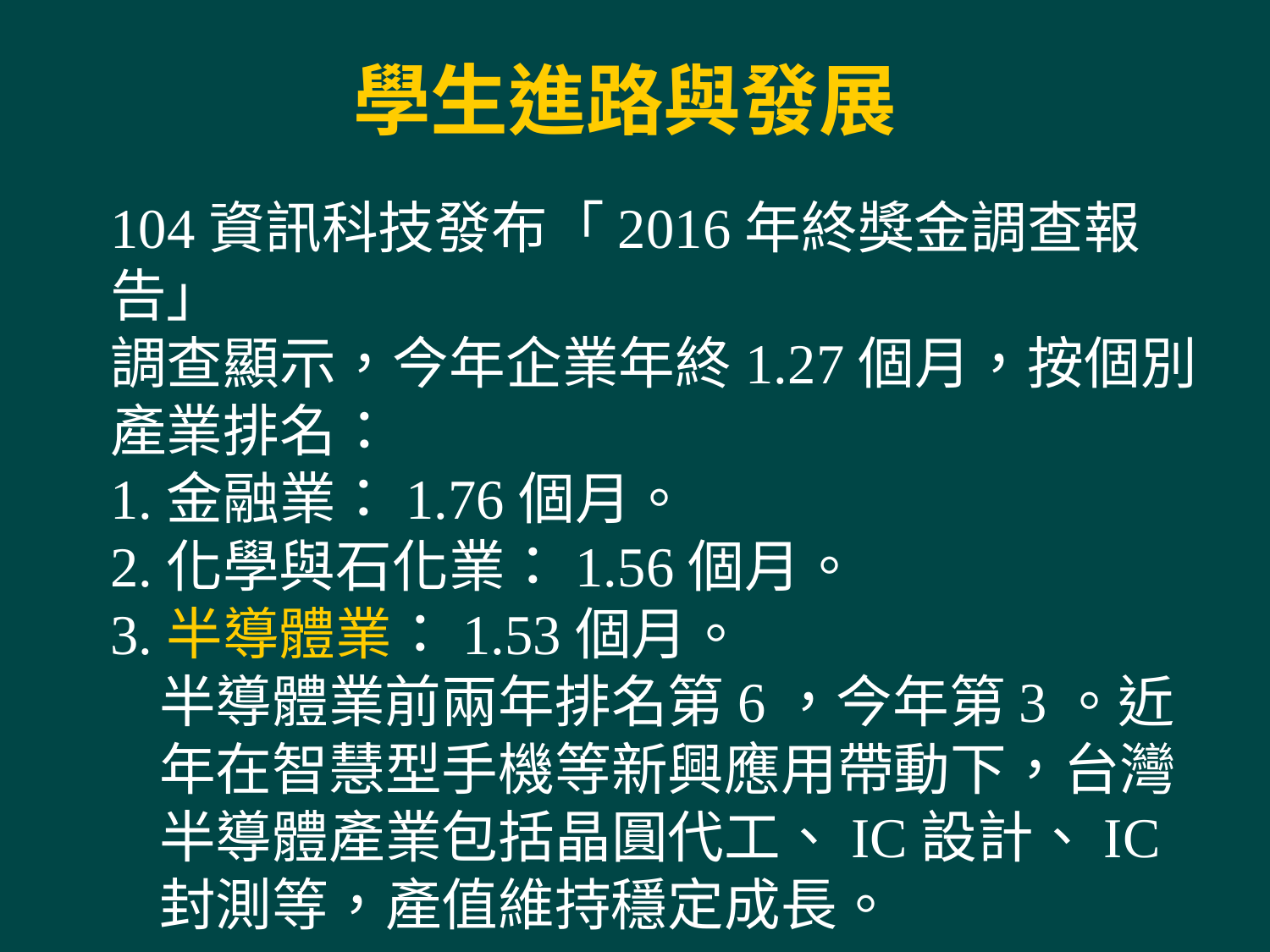

學生進路與發展
104資訊科技發布「2016年終獎金調查報告」
調查顯示，今年企業年終1.27個月，按個別產業排名：
1.金融業：1.76個月。
2.化學與石化業：1.56個月。
3.半導體業：1.53個月。
半導體業前兩年排名第6，今年第3。近年在智慧型手機等新興應用帶動下，台灣半導體產業包括晶圓代工、IC設計、IC封測等，產值維持穩定成長。